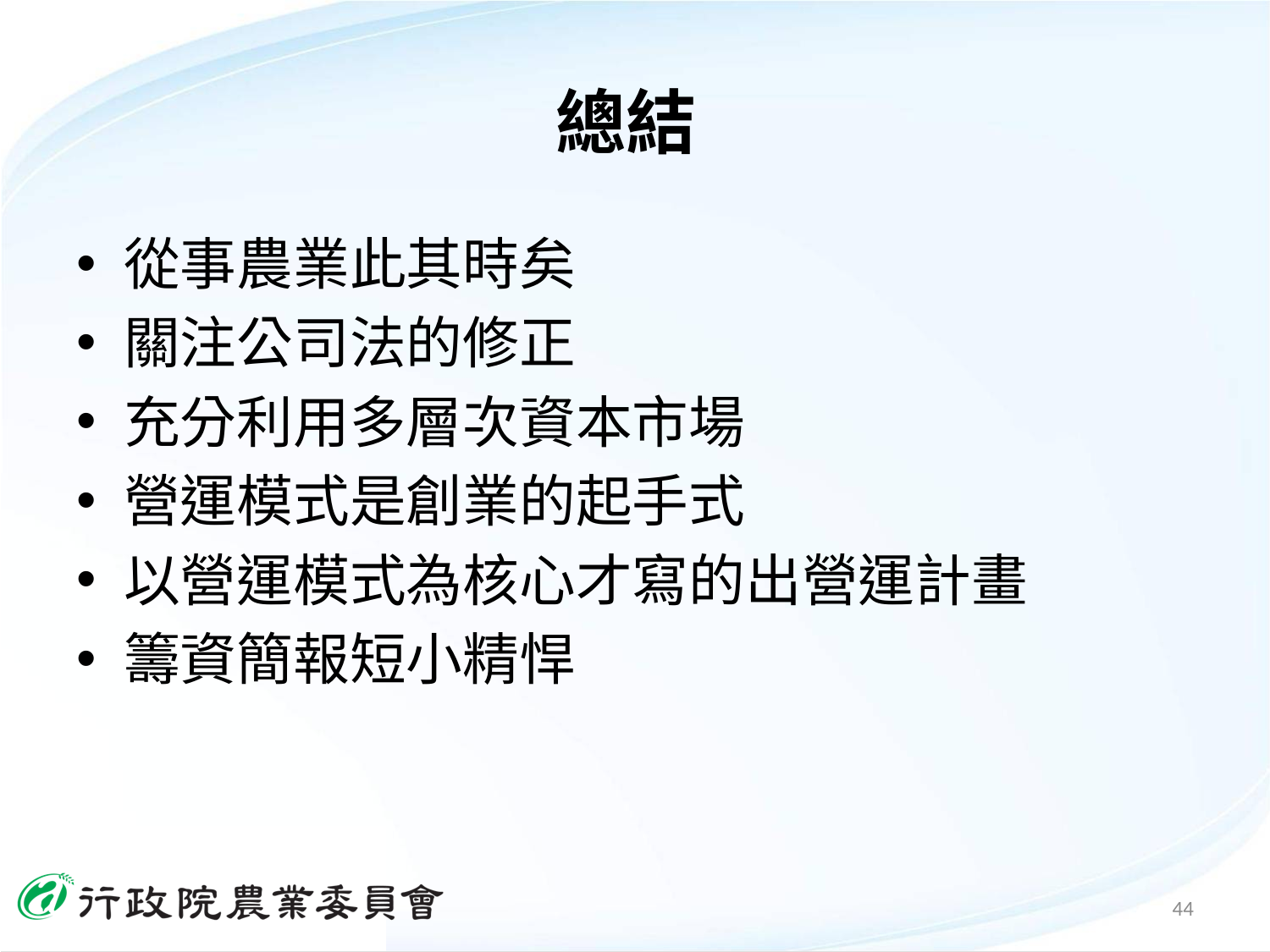

# 總結
從事農業此其時矣
關注公司法的修正
充分利用多層次資本市場
營運模式是創業的起手式
以營運模式為核心才寫的出營運計畫
籌資簡報短小精悍

44